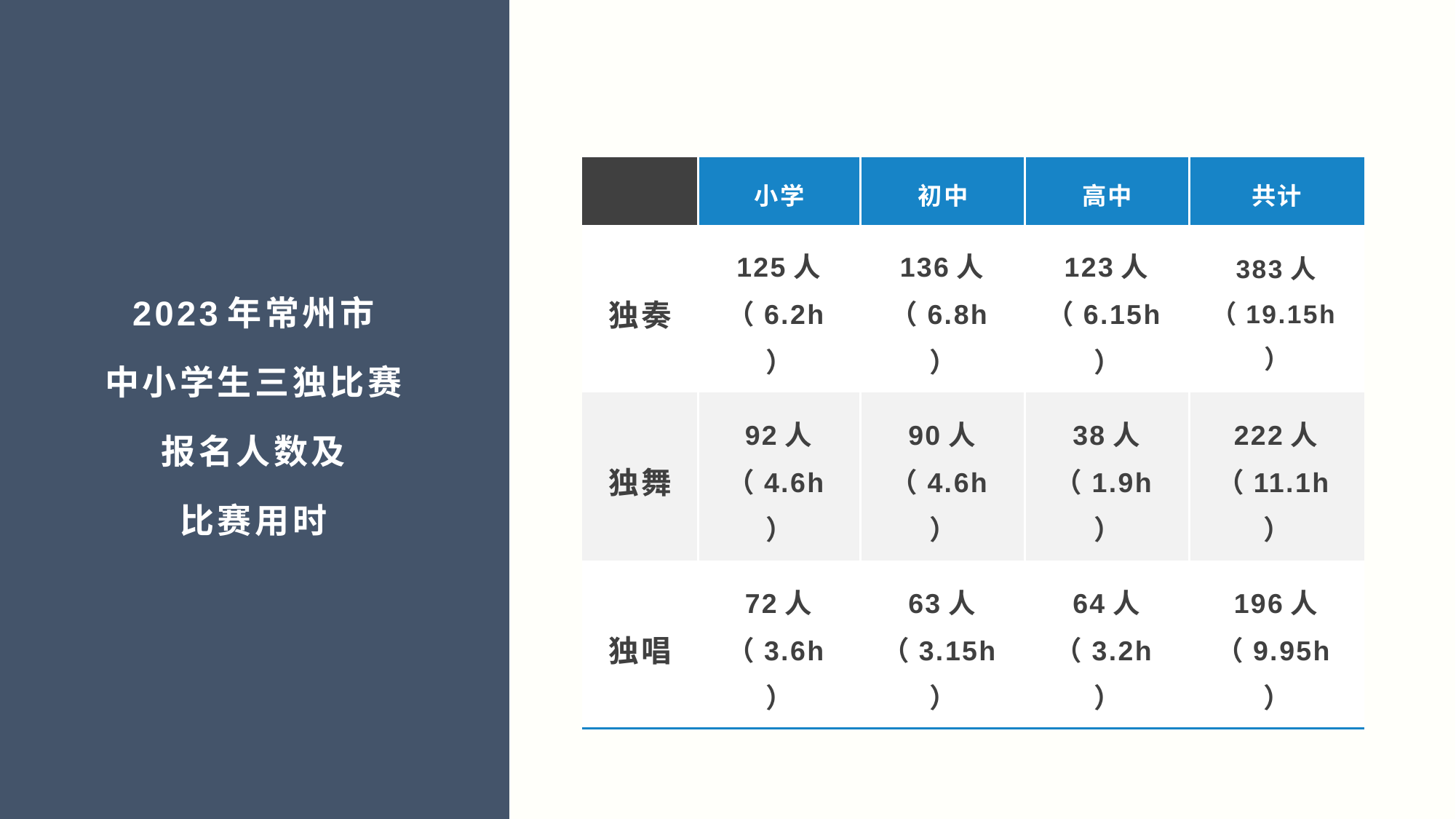

|  | 小学 | 初中 | 高中 | 共计 |
| --- | --- | --- | --- | --- |
| 独奏 | 125人（6.2h） | 136人（6.8h） | 123人（6.15h） | 383人（19.15h） |
| 独舞 | 92人（4.6h） | 90人（4.6h） | 38人（1.9h） | 222人（11.1h） |
| 独唱 | 72人（3.6h） | 63人（3.15h） | 64人（3.2h） | 196人（9.95h） |
2023年常州市
中小学生三独比赛
报名人数及
比赛用时